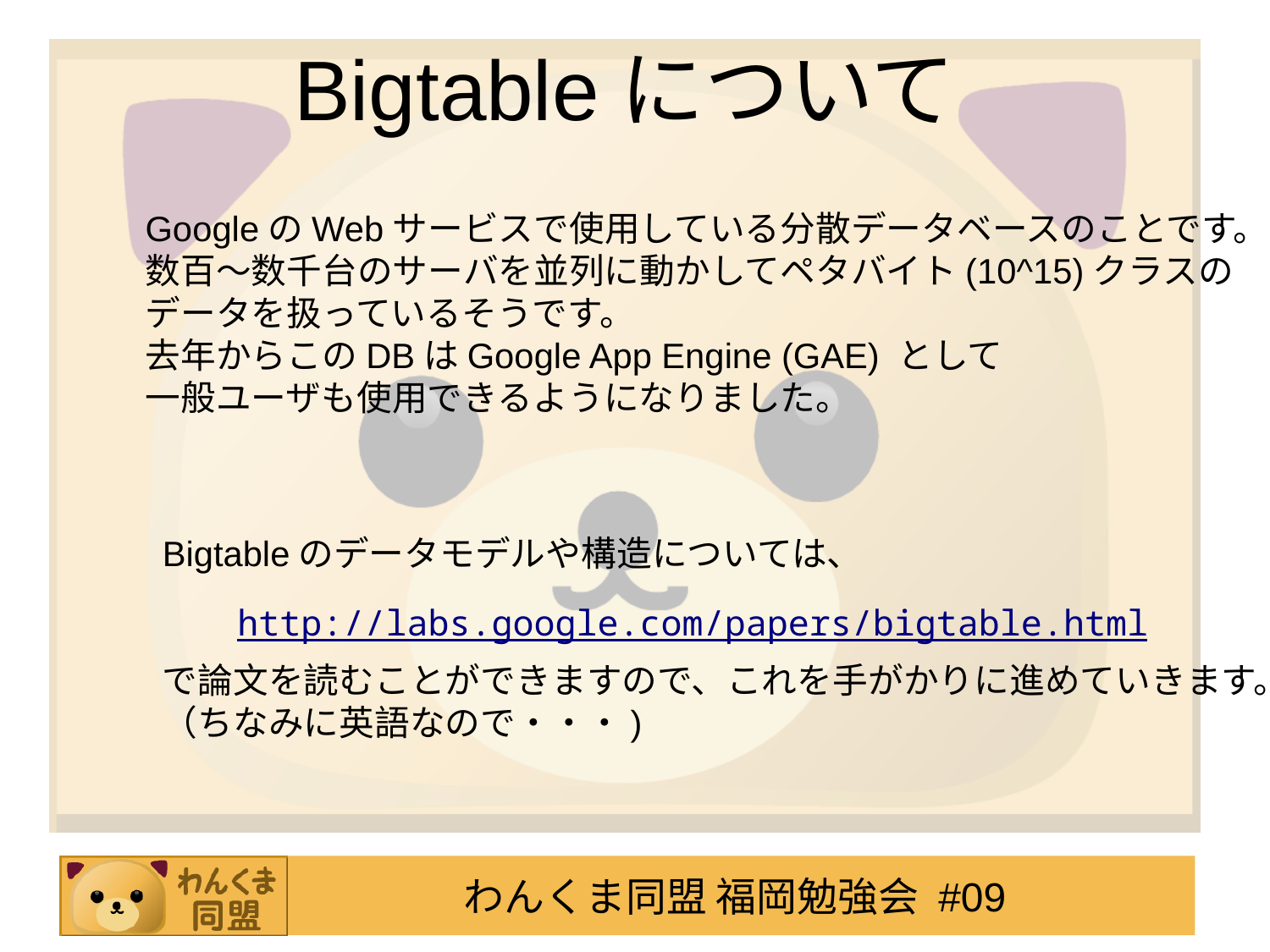

# Bigtableについて
GoogleのWebサービスで使用している分散データベースのことです。
数百～数千台のサーバを並列に動かしてペタバイト(10^15)クラスの
データを扱っているそうです。
去年からこのDBはGoogle App Engine (GAE) として
一般ユーザも使用できるようになりました。
Bigtableのデータモデルや構造については、

で論文を読むことができますので、これを手がかりに進めていきます。
（ちなみに英語なので・・・)
http://labs.google.com/papers/bigtable.html